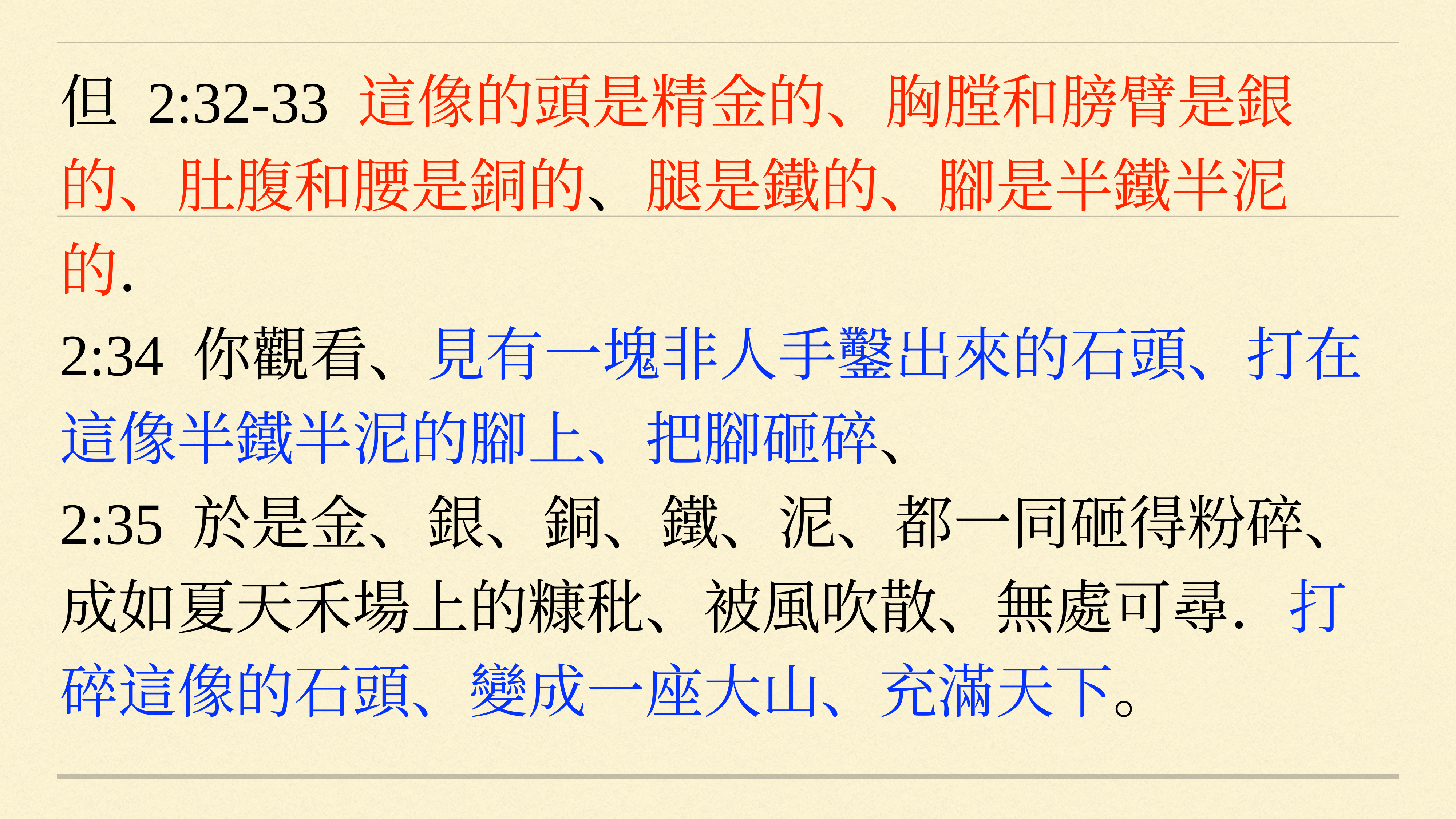

但 2:32-33 這像的頭是精金的、胸膛和膀臂是銀的、肚腹和腰是銅的、腿是鐵的、腳是半鐵半泥的．
2:34 你觀看、見有一塊非人手鑿出來的石頭、打在這像半鐵半泥的腳上、把腳砸碎、
2:35 於是金、銀、銅、鐵、泥、都一同砸得粉碎、成如夏天禾場上的糠秕、被風吹散、無處可尋．打碎這像的石頭、變成一座大山、充滿天下。
#